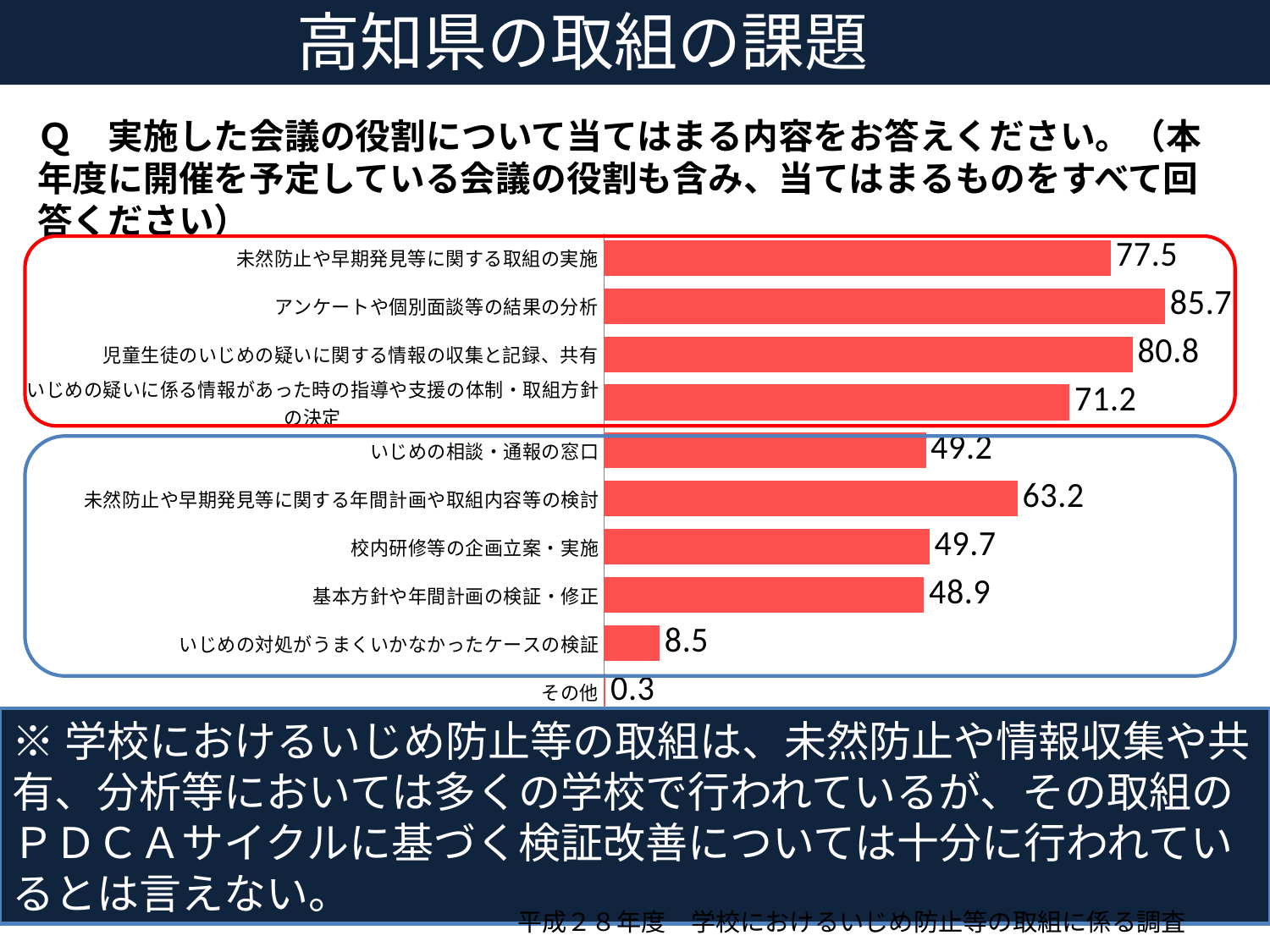

高知県の取組の課題

Ｑ　実施した会議の役割について当てはまる内容をお答えください。（本年度に開催を予定している会議の役割も含み、当てはまるものをすべて回答ください）

### Chart

| Category |  |  |  |
|---|---|---|---|
| 未然防止や早期発見等に関する取組の実施 | None | None | 77.47252747252742 |
| アンケートや個別面談等の結果の分析 | None | None | 85.71428571428572 |
| 児童生徒のいじめの疑いに関する情報の収集と記録、共有 | None | None | 80.76923076923129 |
| いじめの疑いに係る情報があった時の指導や支援の体制・取組方針の決定 | None | None | 71.15384615384536 |
| いじめの相談・通報の窓口 | None | None | 49.175824175824175 |
| 未然防止や早期発見等に関する年間計画や取組内容等の検討 | None | None | 63.186813186813175 |
| 校内研修等の企画立案・実施 | None | None | 49.72527472527497 |
| 基本方針や年間計画の検証・修正 | None | None | 48.9010989010989 |
| いじめの対処がうまくいかなかったケースの検証 | None | None | 8.516483516483577 |
| その他 | None | None | 0.2747252747252748 |

※学校におけるいじめ防止等の取組は、未然防止や情報収集や共有、分析等においては多くの学校で行われているが、その取組のＰＤＣＡサイクルに基づく検証改善については十分に行われているとは言えない。
平成２８年度　学校におけるいじめ防止等の取組に係る調査